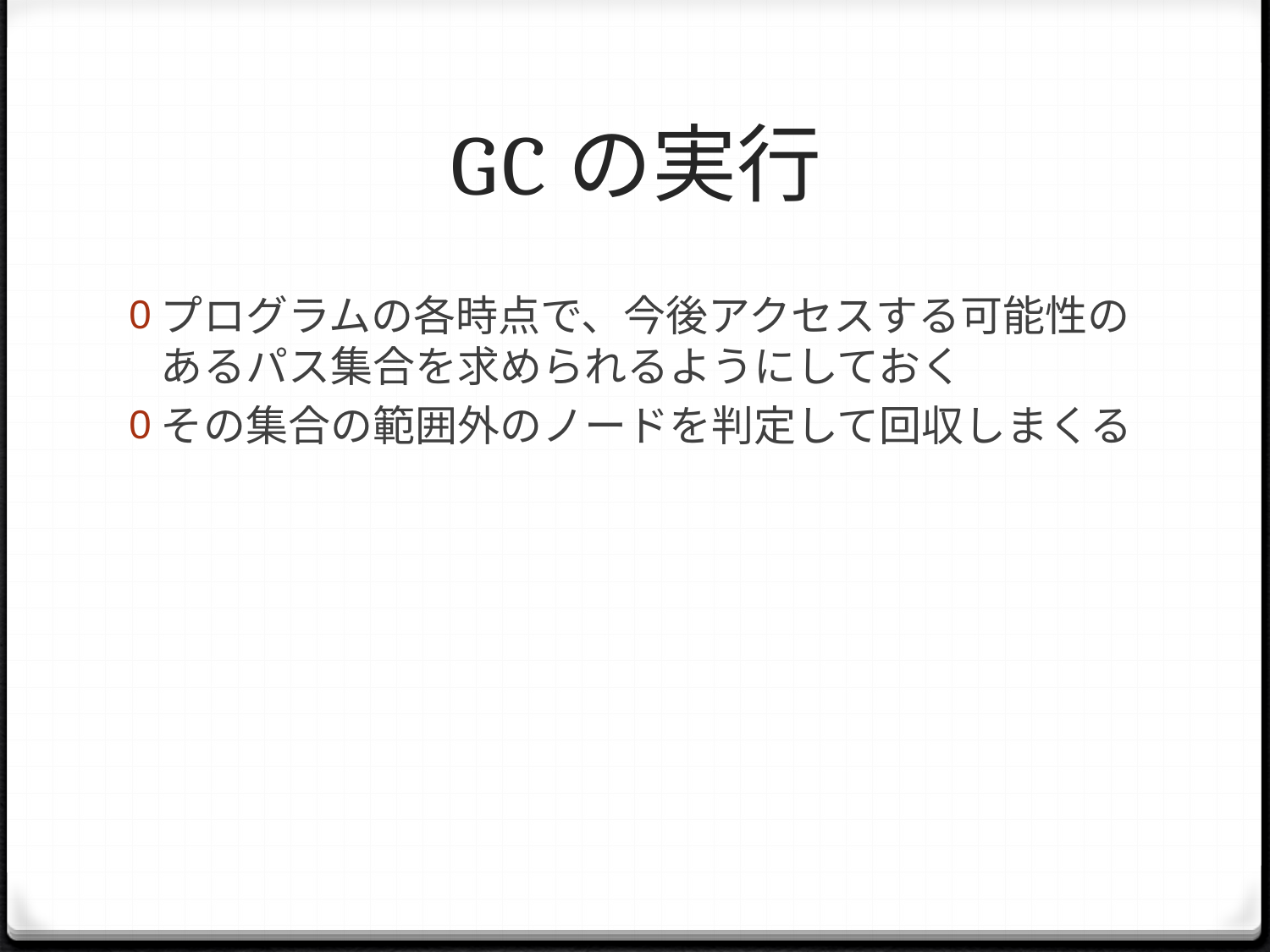

# GCの実行
プログラムの各時点で、今後アクセスする可能性のあるパス集合を求められるようにしておく
その集合の範囲外のノードを判定して回収しまくる